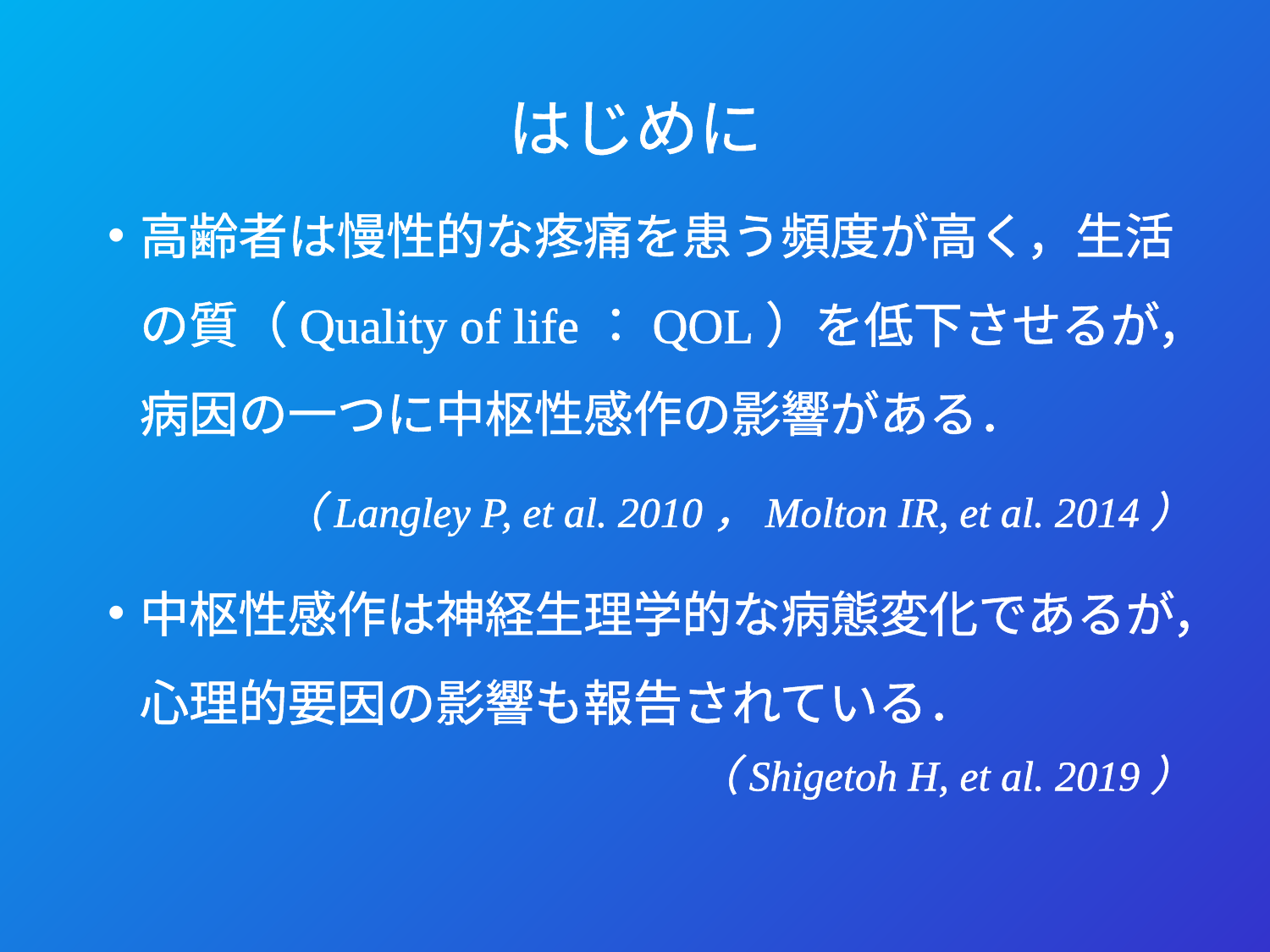

# はじめに
高齢者は慢性的な疼痛を患う頻度が高く，生活の質（Quality of life：QOL）を低下させるが，病因の一つに中枢性感作の影響がある．
（Langley P, et al. 2010，Molton IR, et al. 2014）
中枢性感作は神経生理学的な病態変化であるが，心理的要因の影響も報告されている．
（Shigetoh H, et al. 2019）